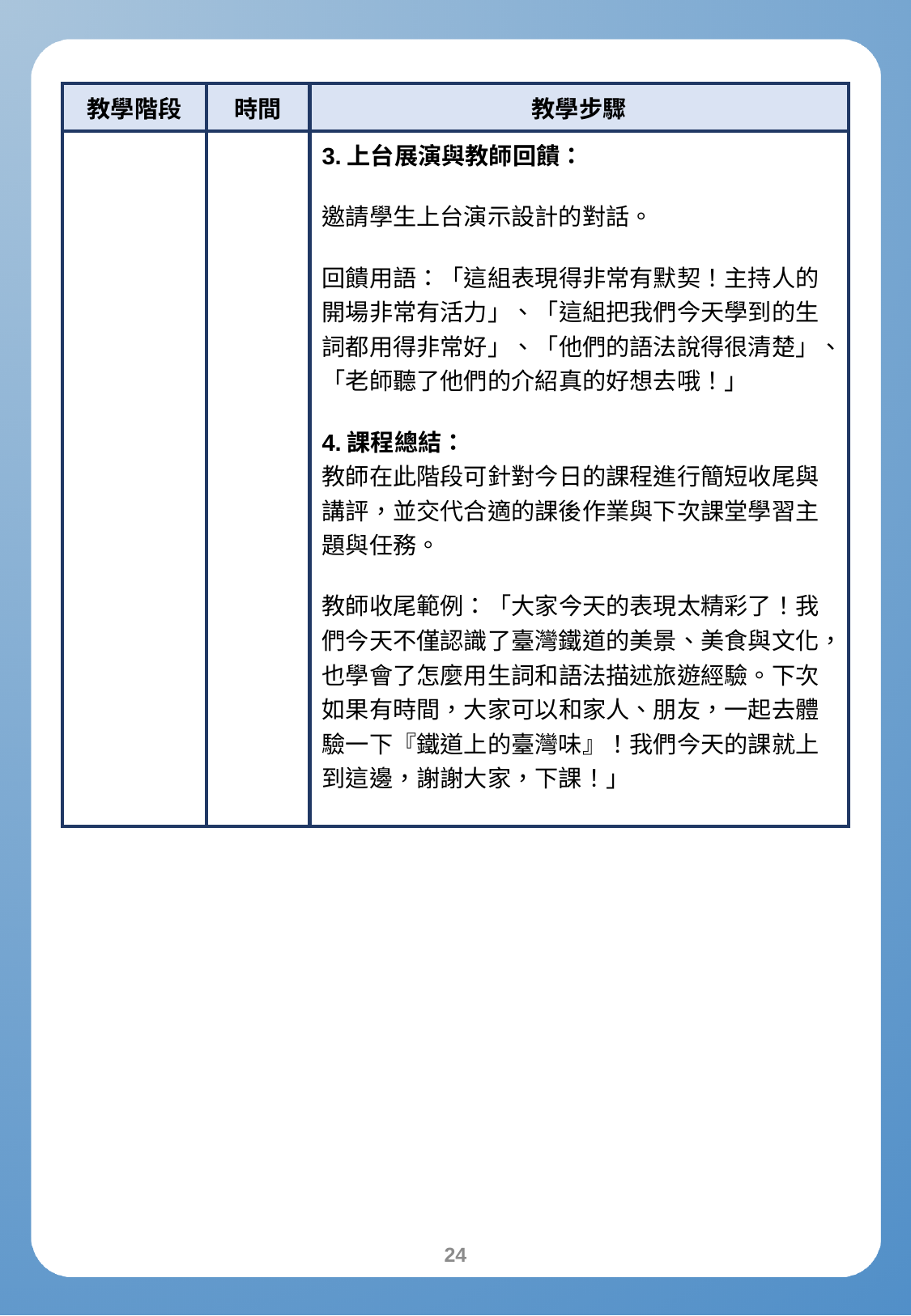

| 教學階段 | 時間 | 教學步驟 |
| --- | --- | --- |
|  |  | 3.上台展演與教師回饋： 邀請學生上台演示設計的對話。 回饋用語：「這組表現得非常有默契！主持人的開場非常有活力」、「這組把我們今天學到的生詞都用得非常好」、「他們的語法說得很清楚」、「老師聽了他們的介紹真的好想去哦！」 4.課程總結： 教師在此階段可針對今日的課程進行簡短收尾與講評，並交代合適的課後作業與下次課堂學習主題與任務。 教師收尾範例：「大家今天的表現太精彩了！我們今天不僅認識了臺灣鐵道的美景、美食與文化，也學會了怎麼用生詞和語法描述旅遊經驗。下次如果有時間，大家可以和家人、朋友，一起去體驗一下『鐵道上的臺灣味』！我們今天的課就上到這邊，謝謝大家，下課！」 |
24